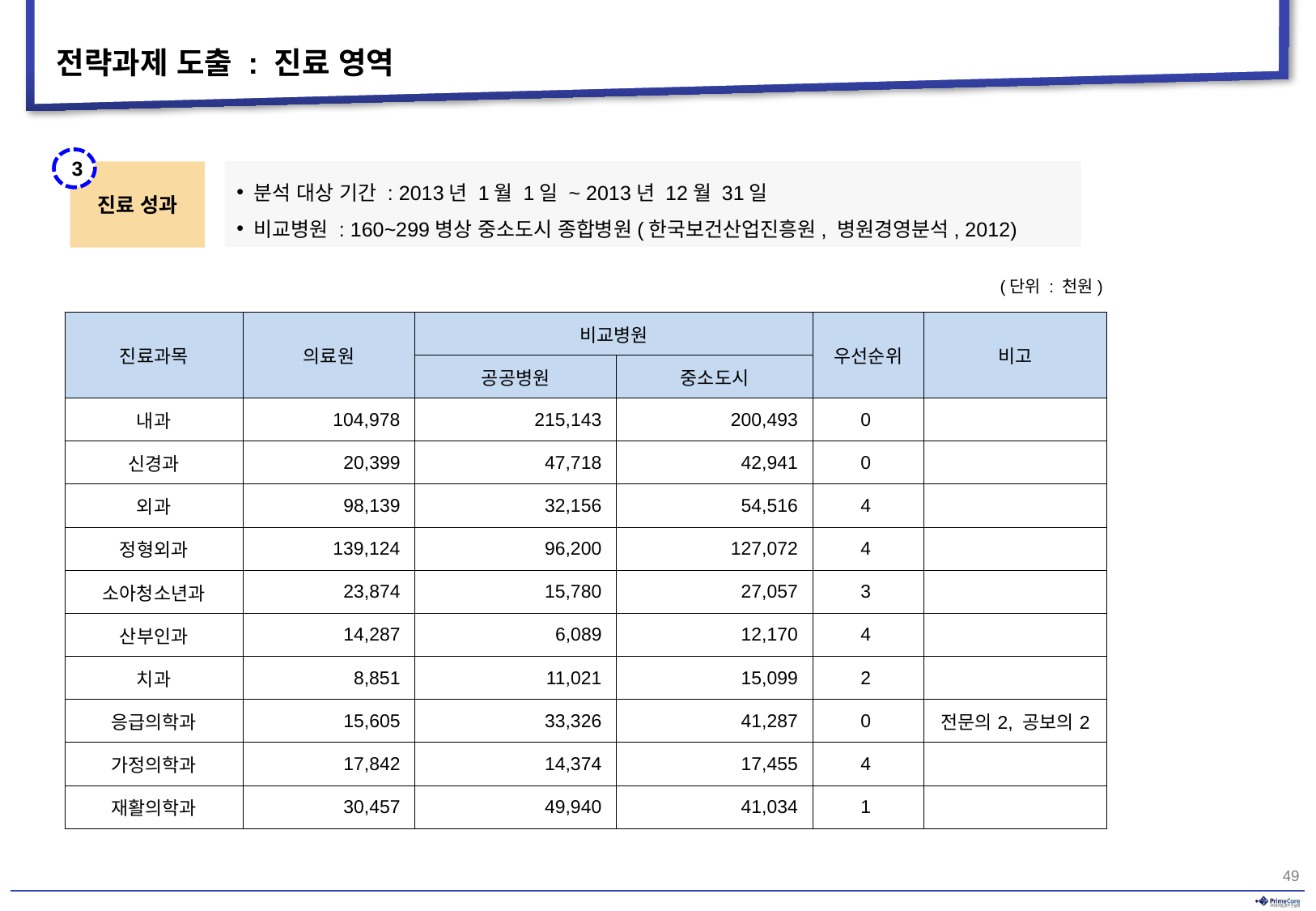

# 전략과제 도출 : 진료 영역
3
 분석 대상 기간 : 2013년 1월 1일 ~ 2013년 12월 31일
 비교병원 : 160~299병상 중소도시 종합병원(한국보건산업진흥원, 병원경영분석, 2012)
진료 성과
(단위 : 천원)
| 진료과목 | 의료원 | 비교병원 |  | 우선순위 | 비고 |
| --- | --- | --- | --- | --- | --- |
|  |  | 공공병원 | 중소도시 |  |  |
| 내과 | 104,978 | 215,143 | 200,493 | 0 |  |
| 신경과 | 20,399 | 47,718 | 42,941 | 0 |  |
| 외과 | 98,139 | 32,156 | 54,516 | 4 |  |
| 정형외과 | 139,124 | 96,200 | 127,072 | 4 |  |
| 소아청소년과 | 23,874 | 15,780 | 27,057 | 3 |  |
| 산부인과 | 14,287 | 6,089 | 12,170 | 4 |  |
| 치과 | 8,851 | 11,021 | 15,099 | 2 |  |
| 응급의학과 | 15,605 | 33,326 | 41,287 | 0 | 전문의2, 공보의2 |
| 가정의학과 | 17,842 | 14,374 | 17,455 | 4 |  |
| 재활의학과 | 30,457 | 49,940 | 41,034 | 1 |  |